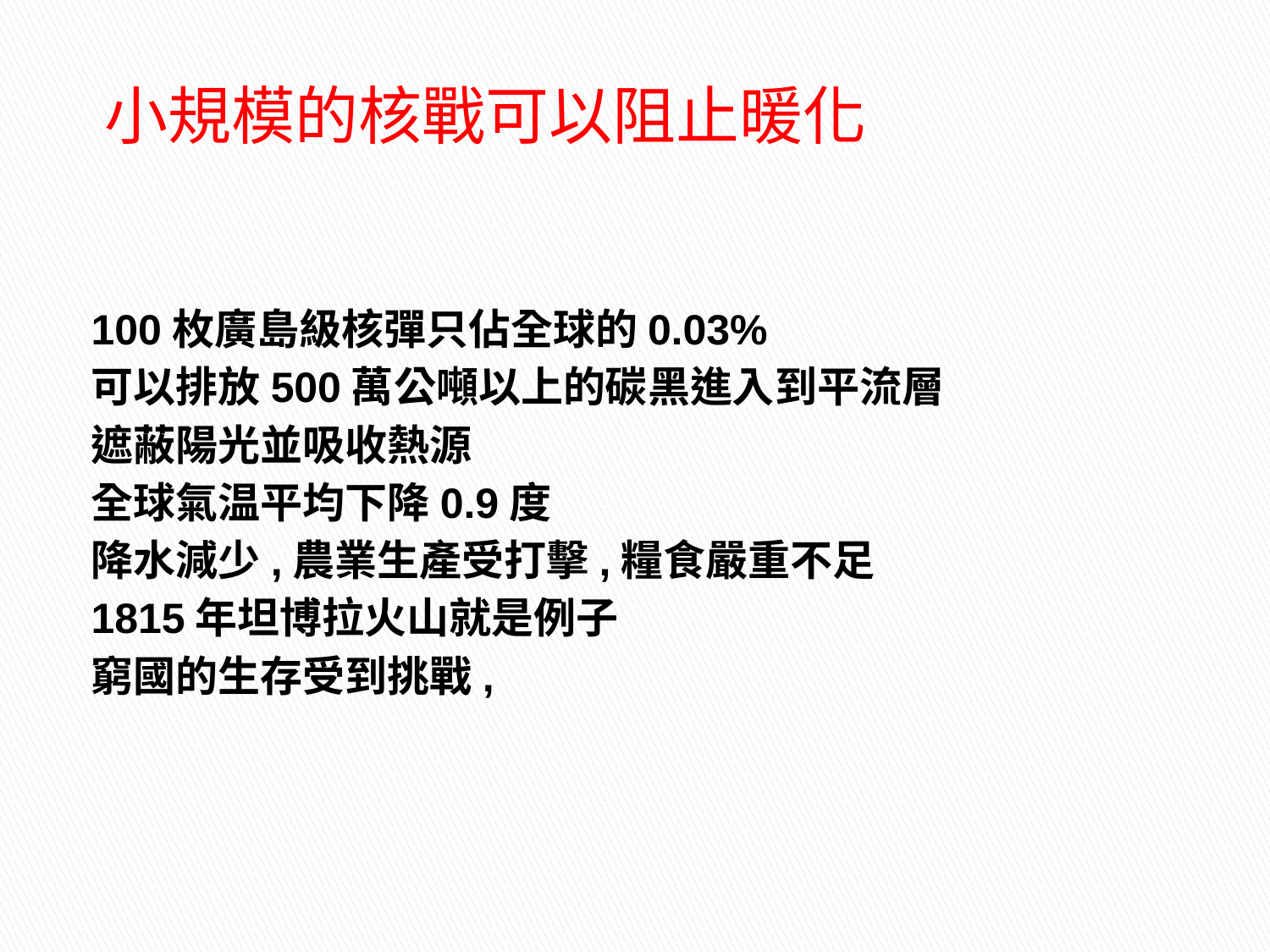

# 小規模的核戰可以阻止暖化

100枚廣島級核彈只佔全球的0.03%
可以排放500萬公噸以上的碳黑進入到平流層
遮蔽陽光並吸收熱源
全球氣温平均下降0.9度
降水減少,農業生產受打擊,糧食嚴重不足
1815年坦博拉火山就是例子
窮國的生存受到挑戰,